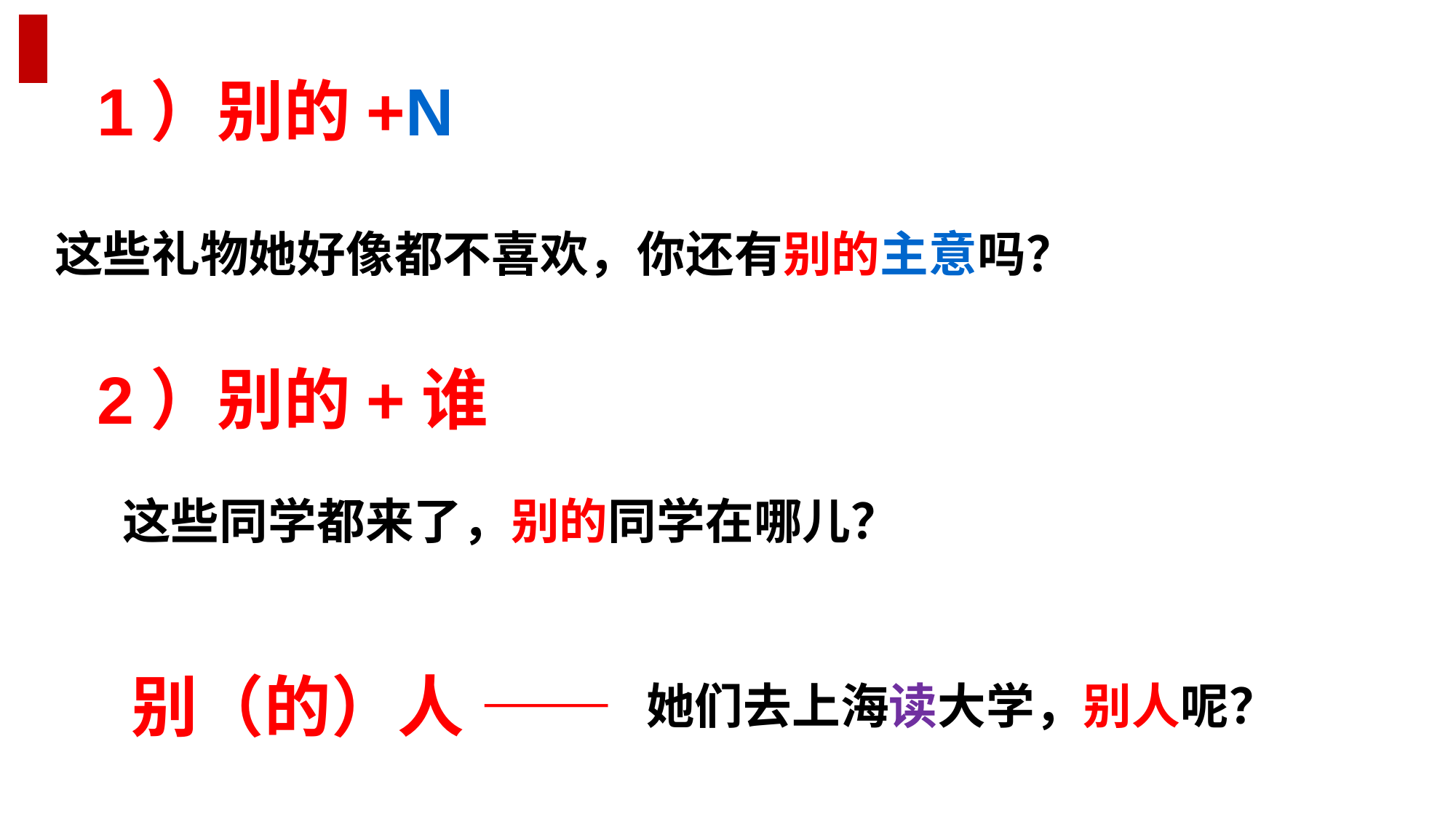

1）别的+N

2）别的+谁
这些礼物她好像都不喜欢，你还有别的主意吗？
这些同学都来了，别的同学在哪儿？
别（的）人 ——
她们去上海读大学，别人呢？